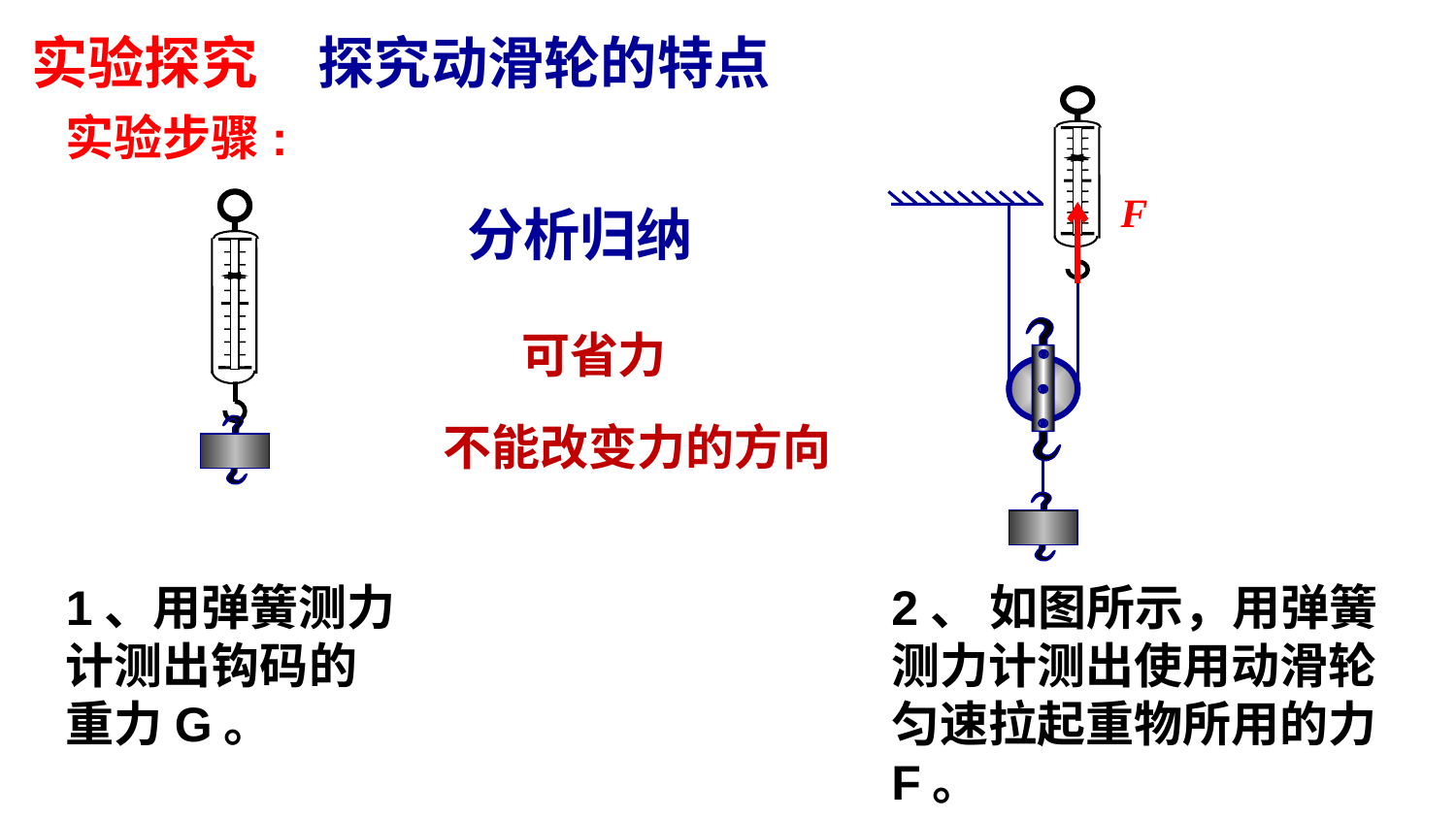

实验探究
探究动滑轮的特点

实验步骤:
F

分析归纳
可省力
不能改变力的方向

1、用弹簧测力计测出钩码的重力G。
2、 如图所示，用弹簧测力计测出使用动滑轮匀速拉起重物所用的力F。